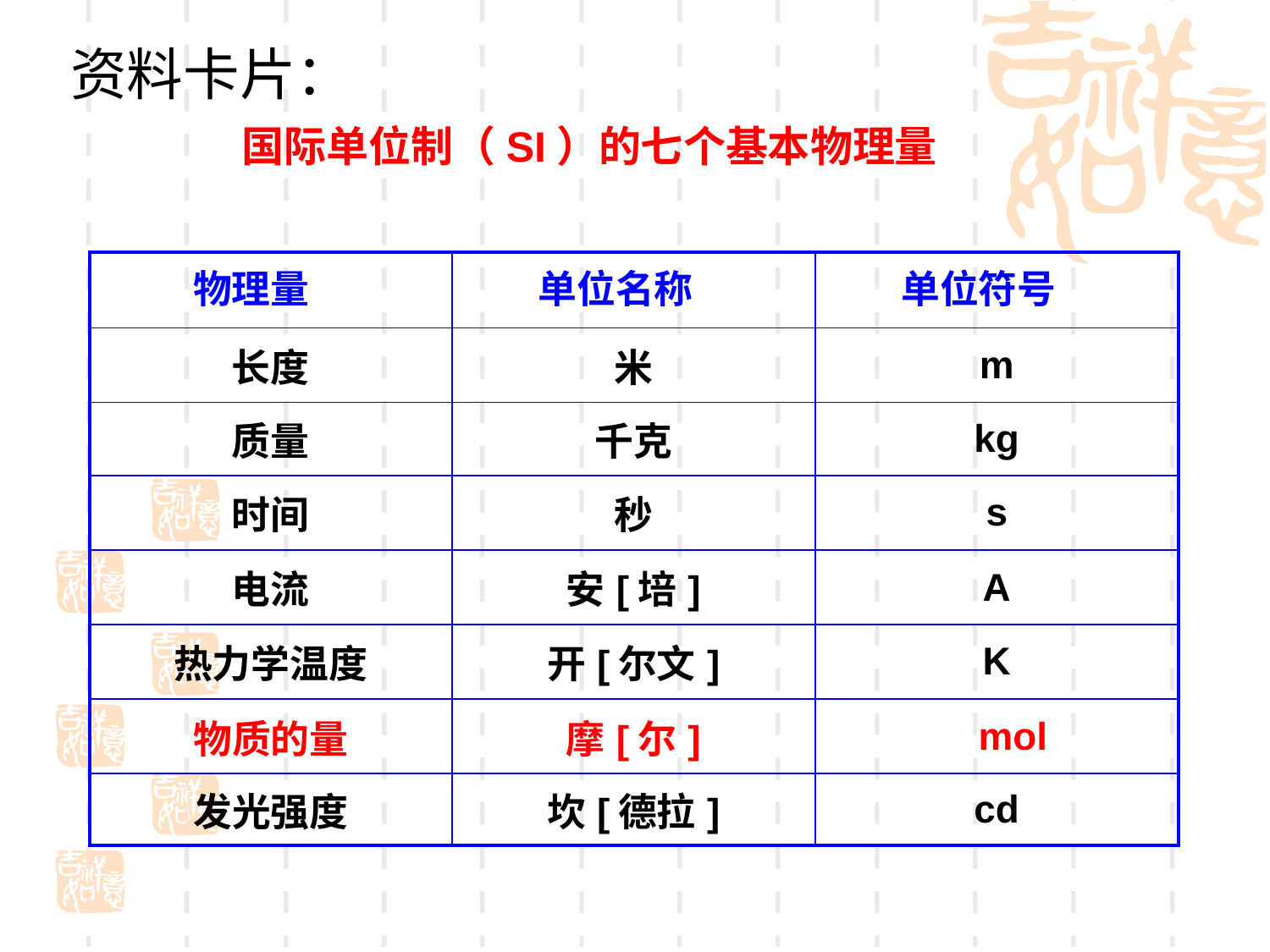

资料卡片：
国际单位制（SI）的七个基本物理量
| 物理量 | 单位名称 | 单位符号 |
| --- | --- | --- |
| 长度 | 米 | m |
| 质量 | 千克 | kg |
| 时间 | 秒 | s |
| 电流 | 安[培] | A |
| 热力学温度 | 开[尔文] | K |
| 物质的量 | 摩[尔] | mol |
| 发光强度 | 坎[德拉] | cd |